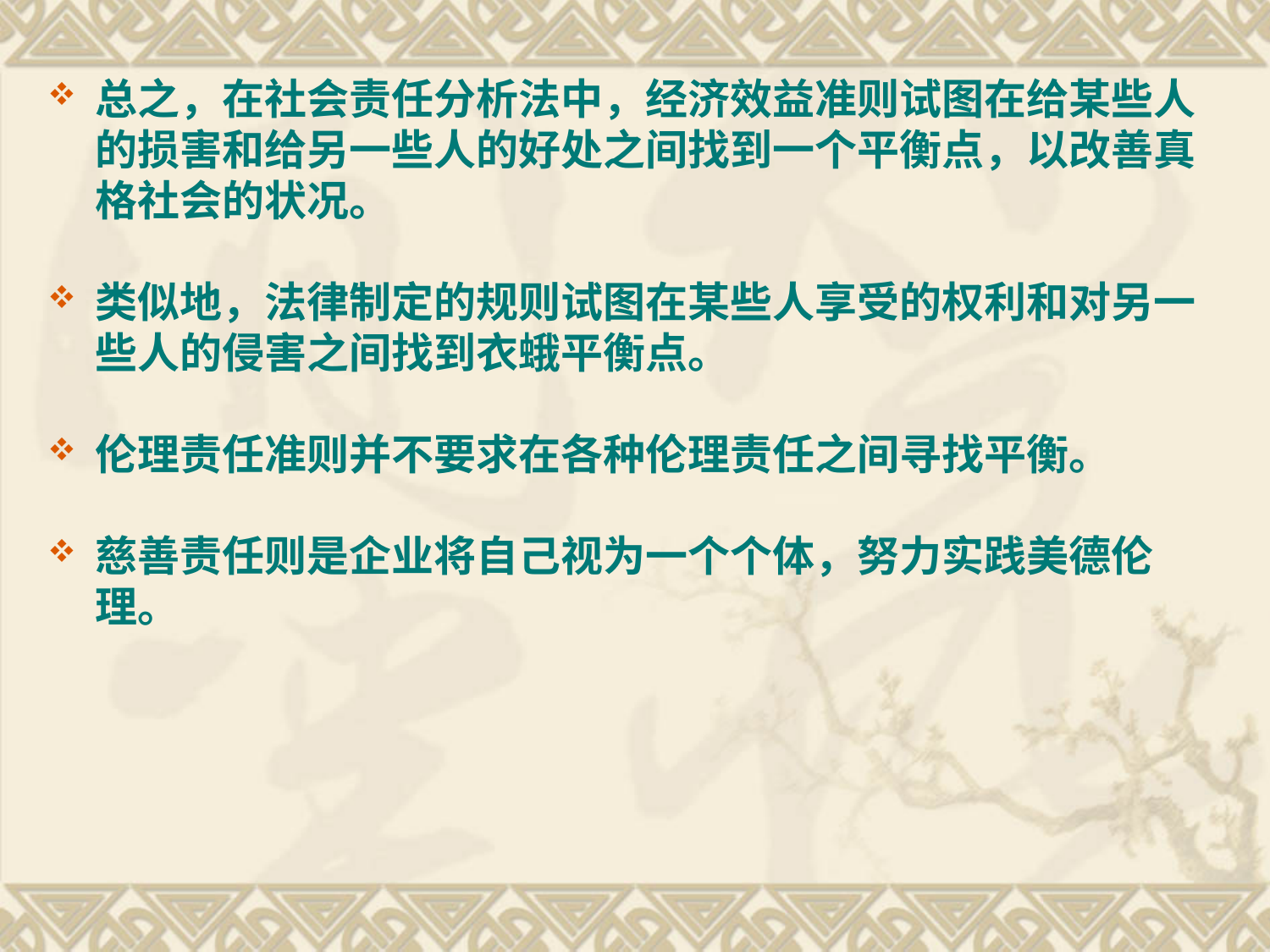

总之，在社会责任分析法中，经济效益准则试图在给某些人的损害和给另一些人的好处之间找到一个平衡点，以改善真格社会的状况。

类似地，法律制定的规则试图在某些人享受的权利和对另一些人的侵害之间找到衣蛾平衡点。

伦理责任准则并不要求在各种伦理责任之间寻找平衡。

慈善责任则是企业将自己视为一个个体，努力实践美德伦理。